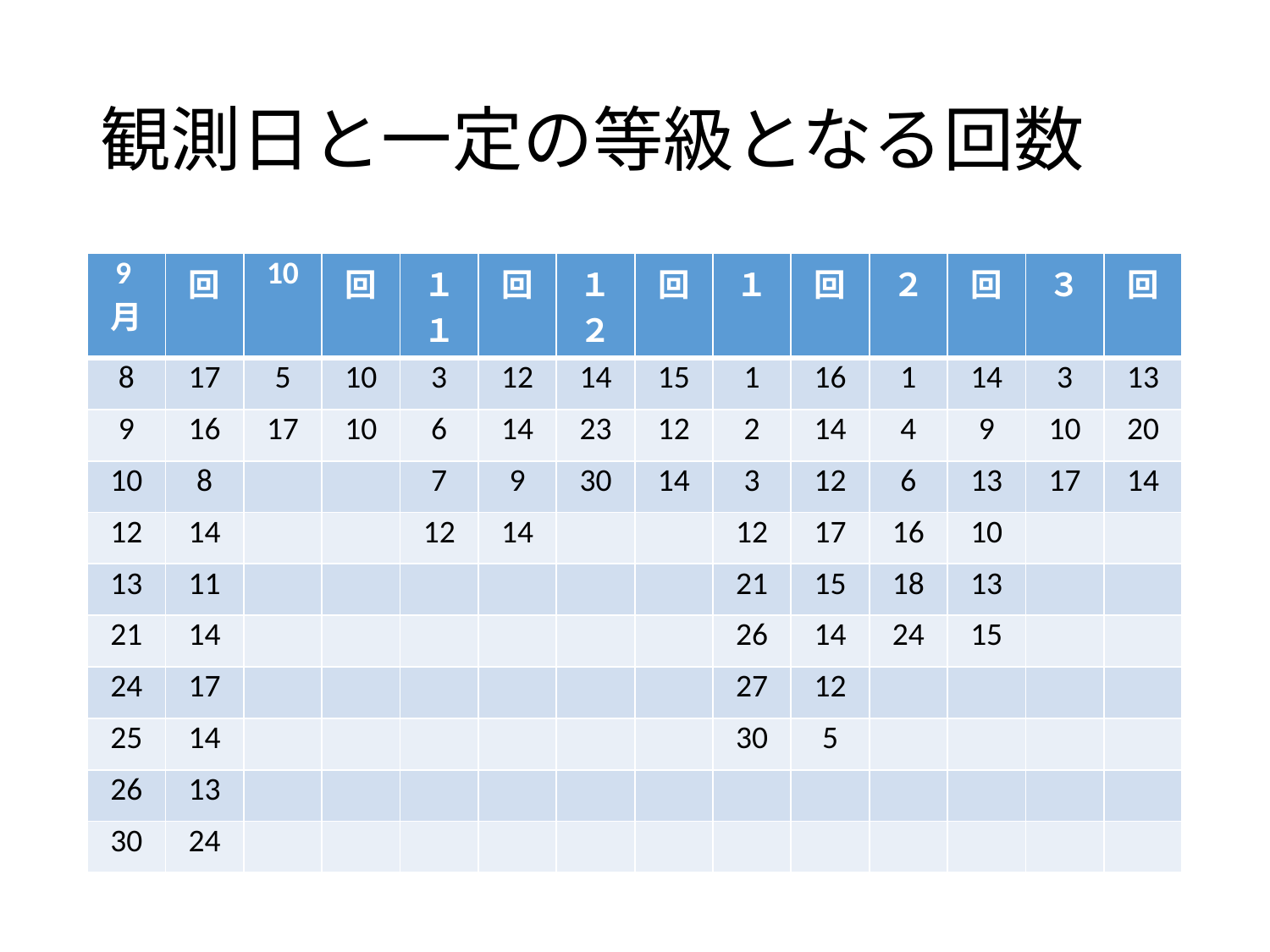

# 観測日と一定の等級となる回数
| 9月 | 回 | 10 | 回 | １１ | 回 | １２ | 回 | １ | 回 | ２ | 回 | ３ | 回 |
| --- | --- | --- | --- | --- | --- | --- | --- | --- | --- | --- | --- | --- | --- |
| 8 | 17 | 5 | 10 | 3 | 12 | 14 | 15 | 1 | 16 | 1 | 14 | 3 | 13 |
| 9 | 16 | 17 | 10 | 6 | 14 | 23 | 12 | 2 | 14 | 4 | 9 | 10 | 20 |
| 10 | 8 |  |  | 7 | 9 | 30 | 14 | 3 | 12 | 6 | 13 | 17 | 14 |
| 12 | 14 |  |  | 12 | 14 |  |  | 12 | 17 | 16 | 10 |  |  |
| 13 | 11 |  |  |  |  |  |  | 21 | 15 | 18 | 13 |  |  |
| 21 | 14 |  |  |  |  |  |  | 26 | 14 | 24 | 15 |  |  |
| 24 | 17 |  |  |  |  |  |  | 27 | 12 |  |  |  |  |
| 25 | 14 |  |  |  |  |  |  | 30 | 5 |  |  |  |  |
| 26 | 13 |  |  |  |  |  |  |  |  |  |  |  |  |
| 30 | 24 |  |  |  |  |  |  |  |  |  |  |  |  |